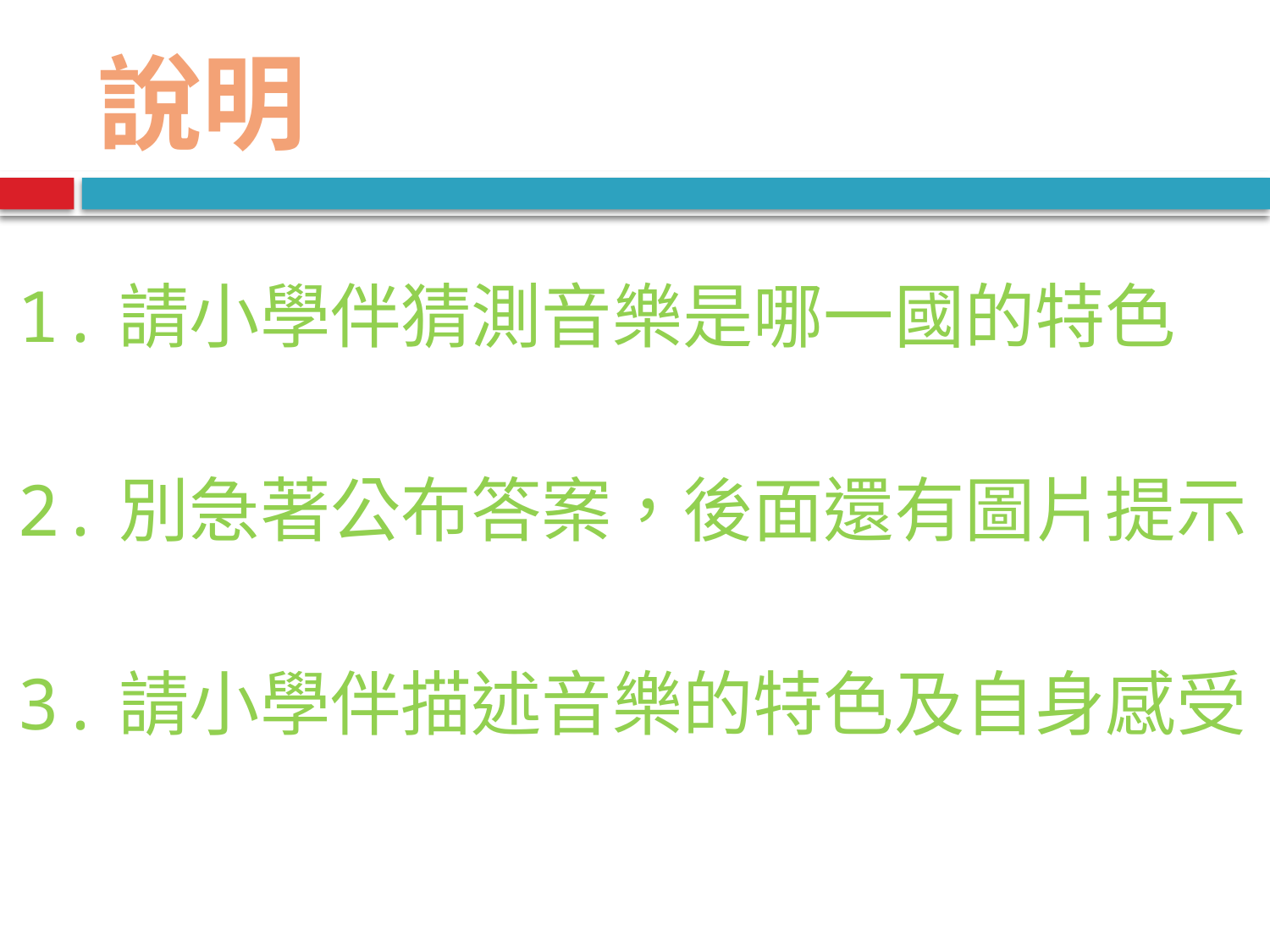

# 說明

1.請小學伴猜測音樂是哪一國的特色

2.別急著公布答案，後面還有圖片提示

3.請小學伴描述音樂的特色及自身感受